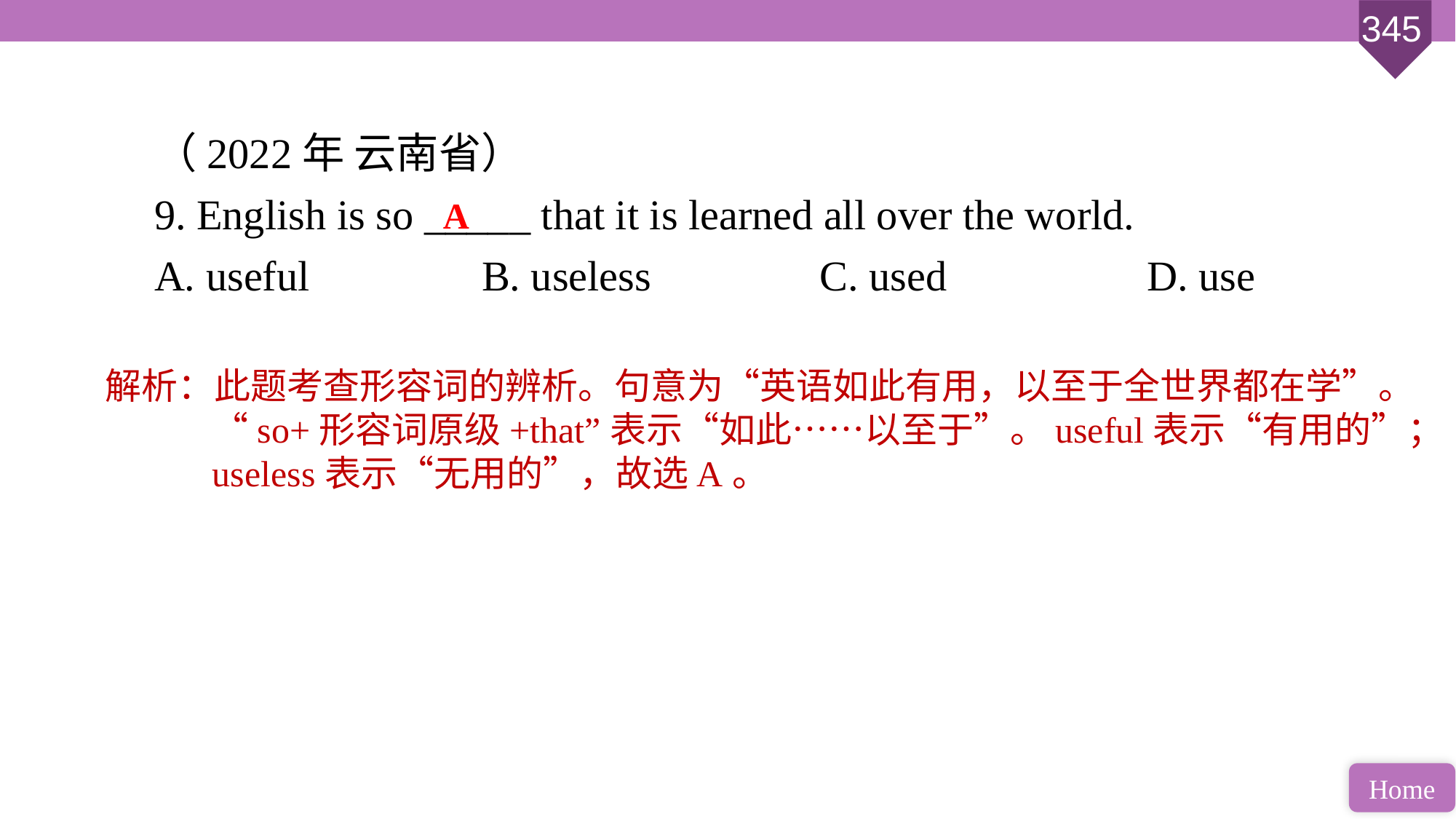

（2022年 云南省）
9. English is so _____ that it is learned all over the world.
A. useful 		B. useless		 C. used		 D. use
A
解析：此题考查形容词的辨析。句意为“英语如此有用，以至于全世界都在学”。“so+形容词原级+that”表示“如此……以至于”。useful表示“有用的”；useless表示“无用的”，故选A。